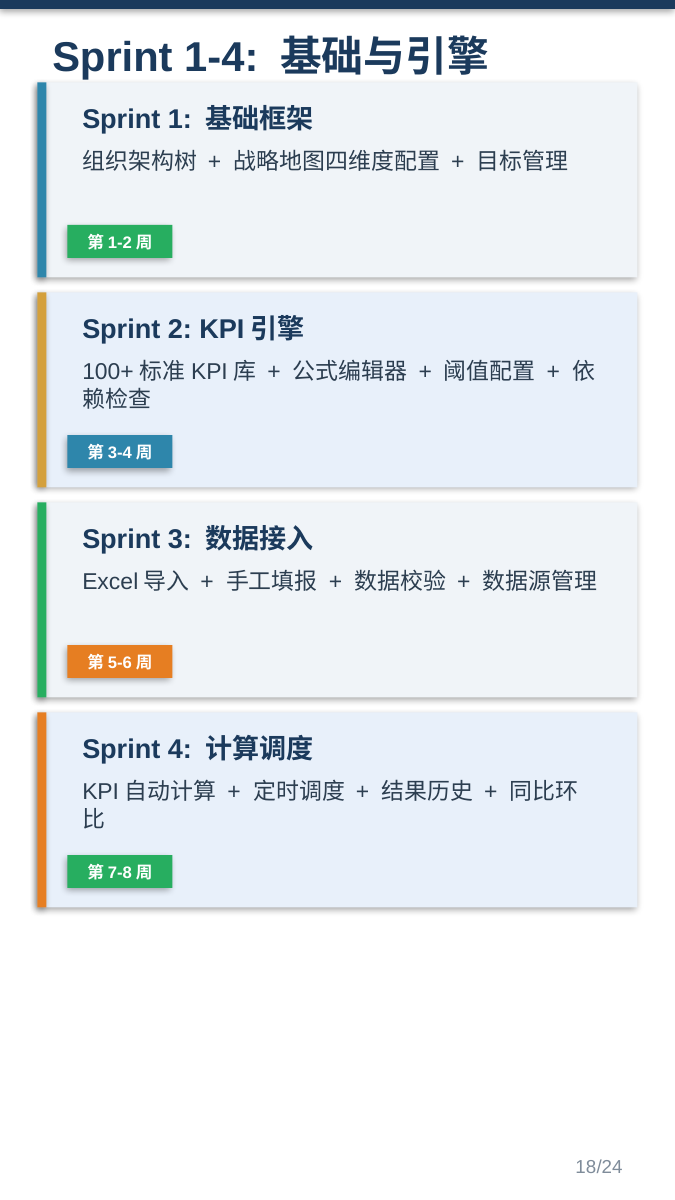

Sprint 1-4: 基础与引擎

Sprint 1: 基础框架
组织架构树 + 战略地图四维度配置 + 目标管理

第1-2周

Sprint 2: KPI引擎
100+标准KPI库 + 公式编辑器 + 阈值配置 + 依赖检查

第3-4周

Sprint 3: 数据接入
Excel导入 + 手工填报 + 数据校验 + 数据源管理

第5-6周

Sprint 4: 计算调度
KPI自动计算 + 定时调度 + 结果历史 + 同比环比

第7-8周
18/24